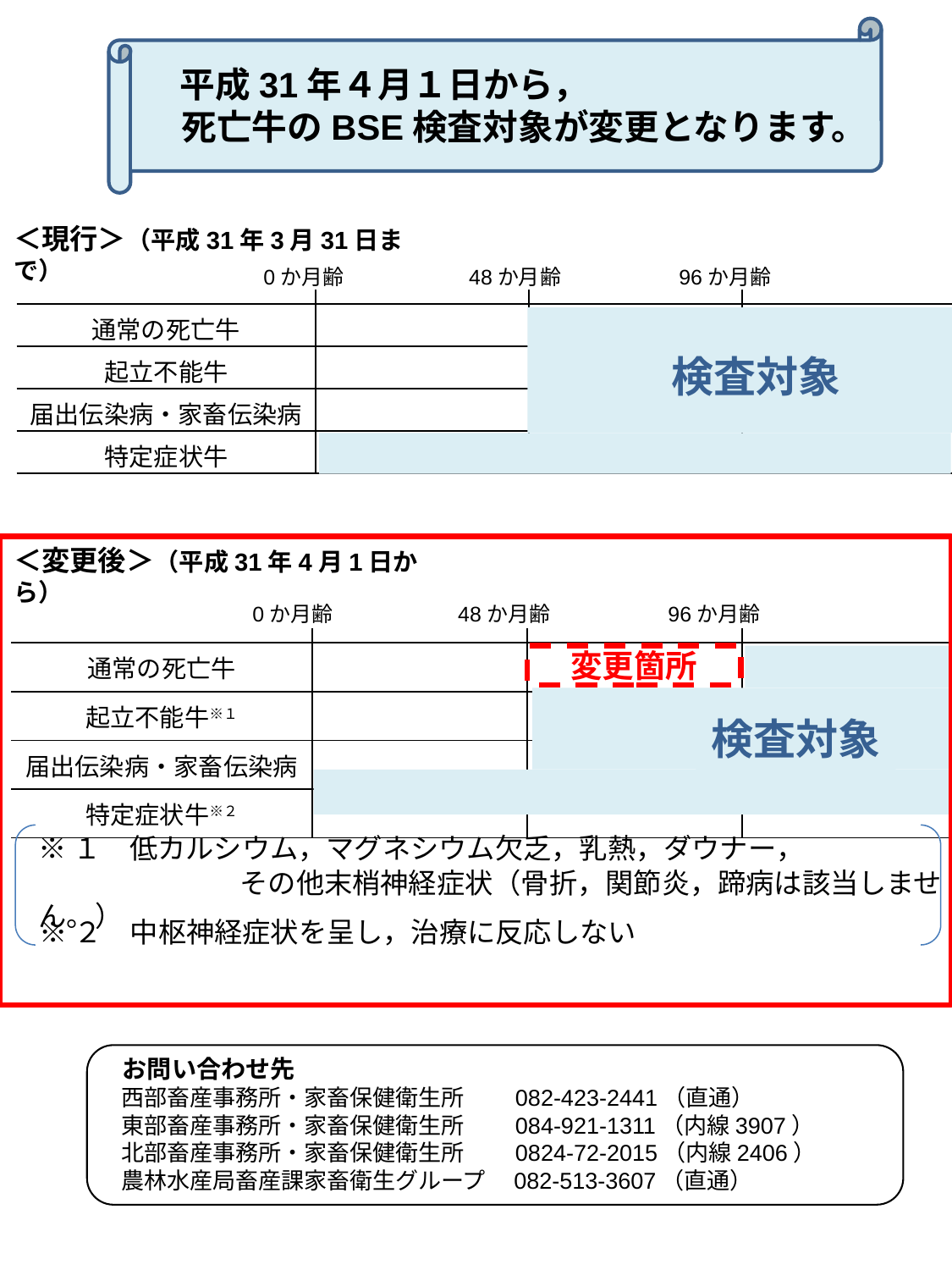

平成31年４月１日から，
　　　　死亡牛のBSE検査対象が変更となります。
＜現行＞（平成31年3月31日まで）
0か月齢
48か月齢
96か月齢
|  |  |  |  |
| --- | --- | --- | --- |
| 通常の死亡牛 |  |  |  |
| 起立不能牛 |  |  |  |
| 届出伝染病・家畜伝染病 |  |  |  |
| 特定症状牛 |  |  |  |

検査対象

＜変更後＞（平成31年4月1日から）
0か月齢
48か月齢
96か月齢
|  |  |  |  |
| --- | --- | --- | --- |
| 通常の死亡牛 |  |  |  |
| 起立不能牛※１ |  |  |  |
| 届出伝染病・家畜伝染病 |  |  |  |
| 特定症状牛※２ |  |  |  |
変更箇所

検査対象

※１　低カルシウム，マグネシウム欠乏，乳熱，ダウナー，
　　                       その他末梢神経症状（骨折，関節炎，蹄病は該当しません。）

※２　中枢神経症状を呈し，治療に反応しない

お問い合わせ先
西部畜産事務所・家畜保健衛生所　　082‐423‐2441（直通）
東部畜産事務所・家畜保健衛生所　　084‐921‐1311（内線3907）
北部畜産事務所・家畜保健衛生所　　0824‐72‐2015（内線2406）
農林水産局畜産課家畜衛生グループ　082‐513‐3607（直通）